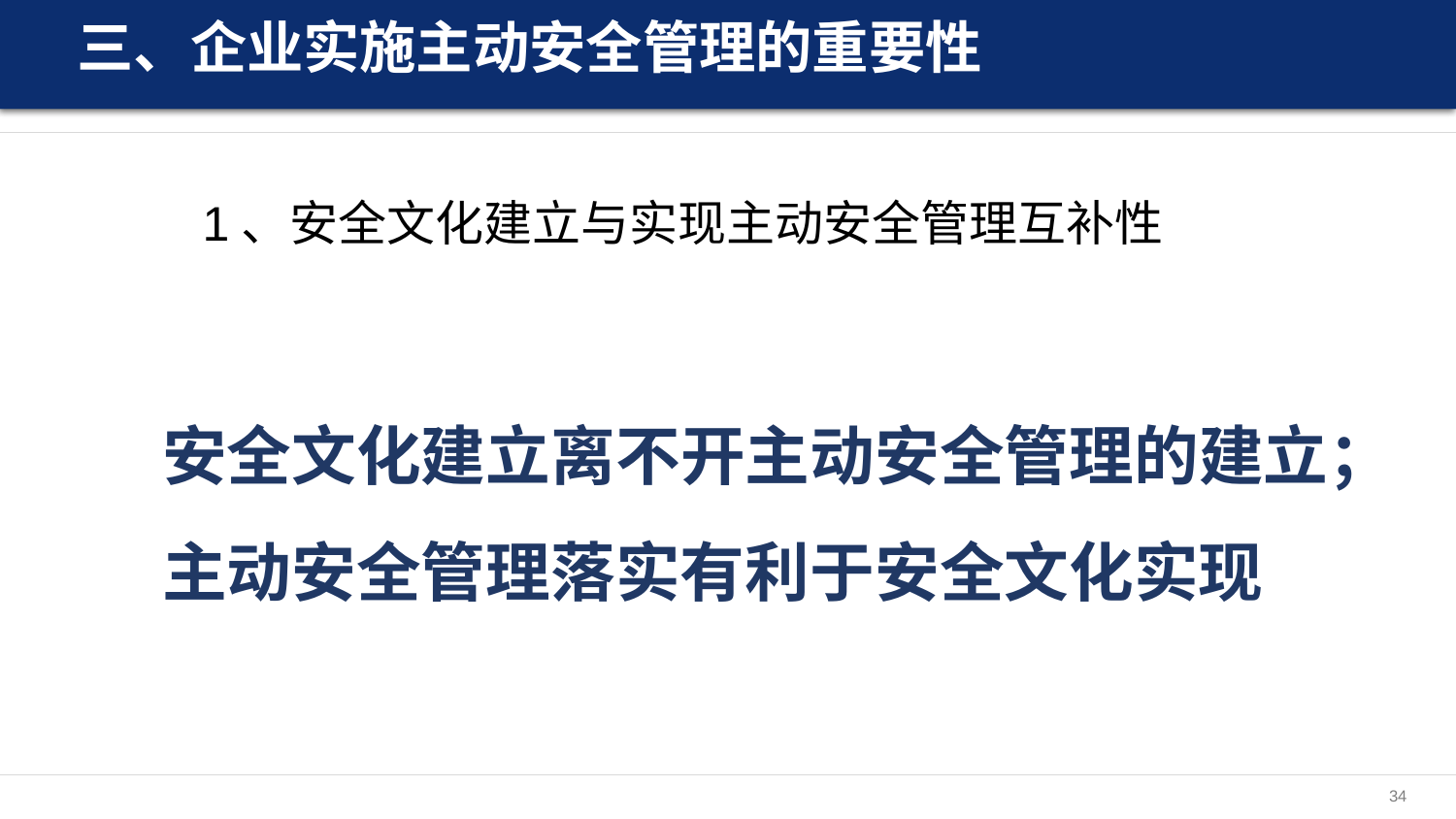

三、企业实施主动安全管理的重要性

1、安全文化建立与实现主动安全管理互补性
安全文化建立离不开主动安全管理的建立；主动安全管理落实有利于安全文化实现
34